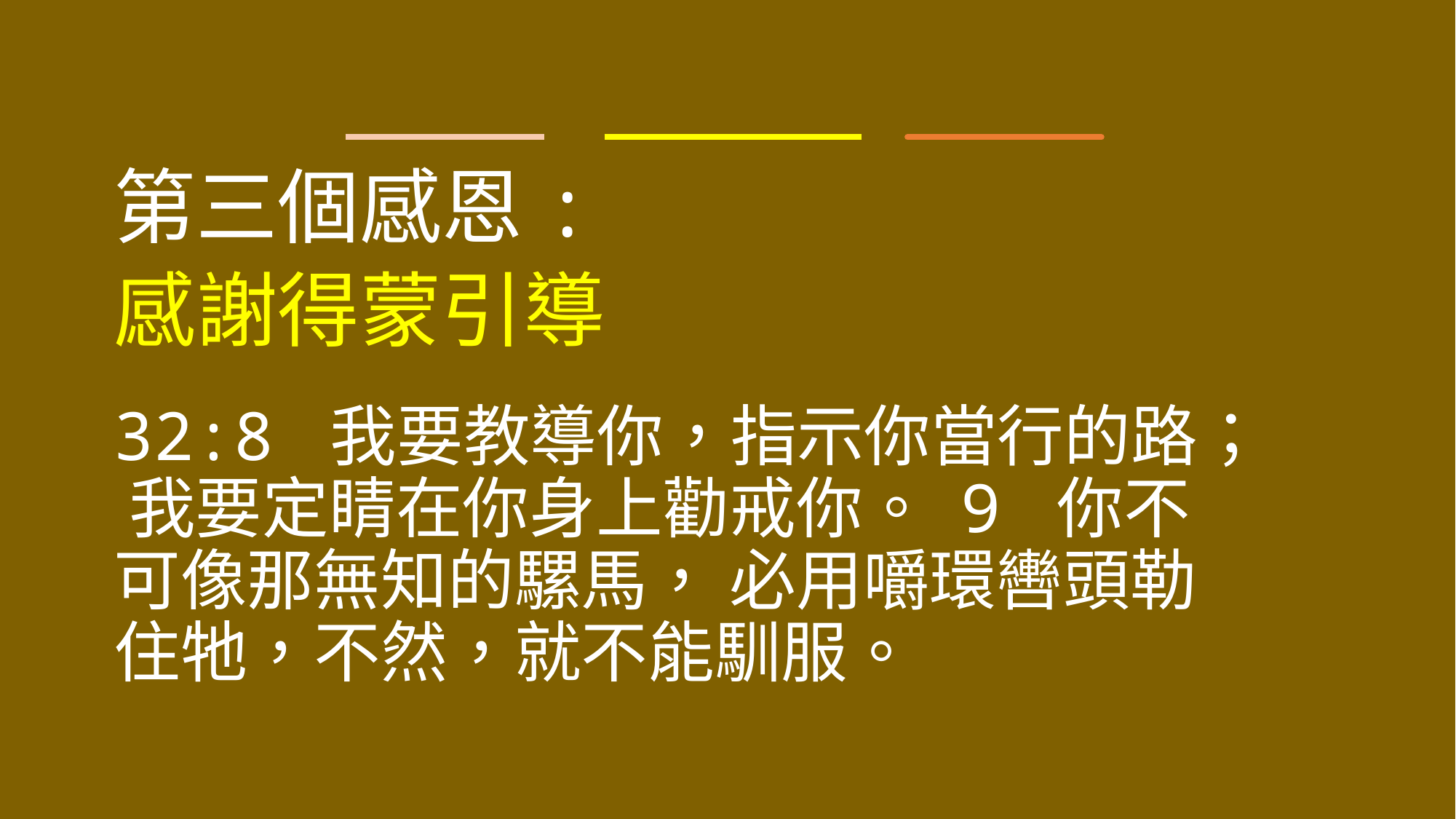

第三個感恩:
感謝得蒙引導

32:8 我要教導你，指示你當行的路； 我要定睛在你身上勸戒你。 9 你不可像那無知的騾馬， 必用嚼環轡頭勒住牠，不然，就不能馴服。